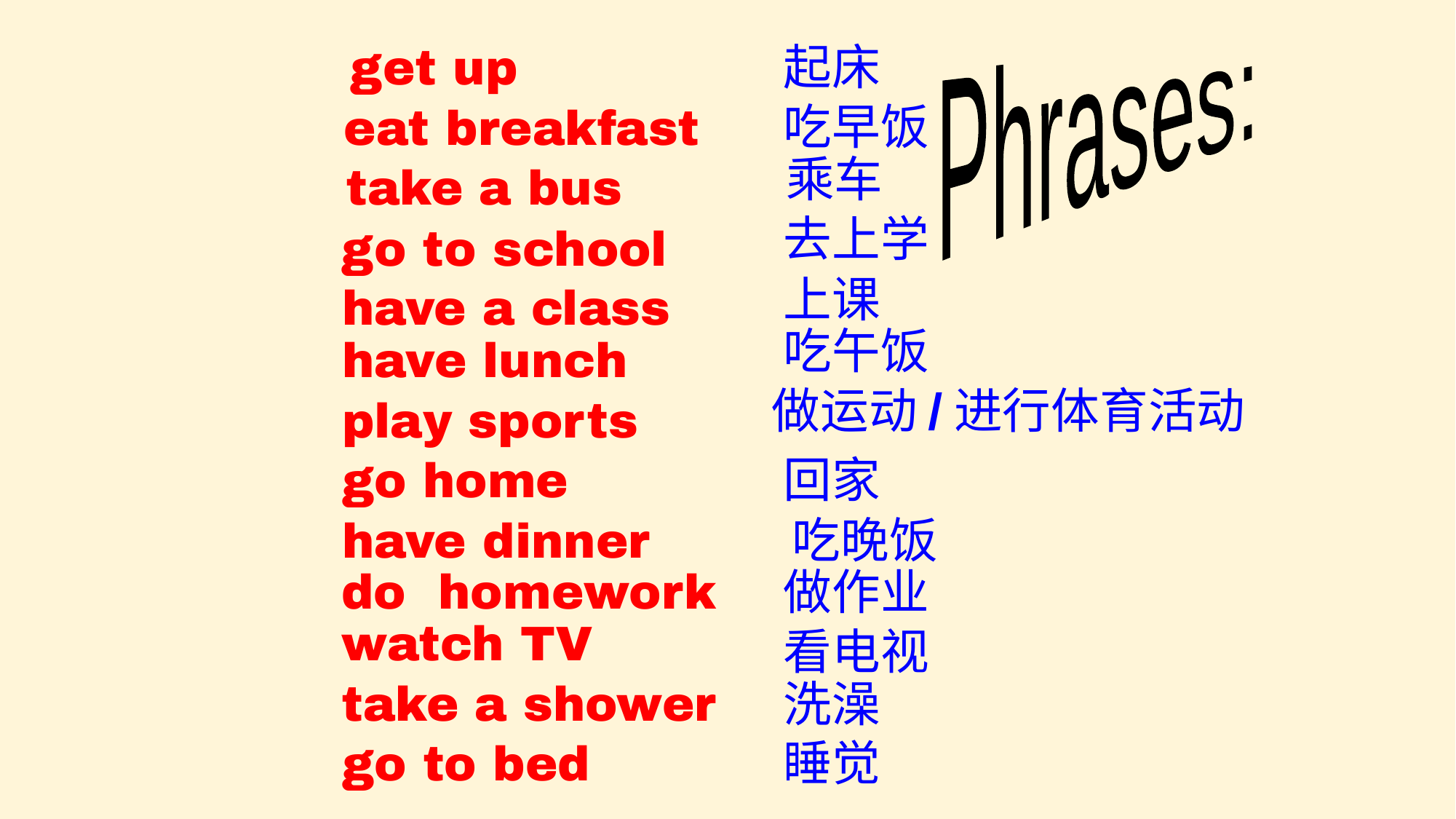

起床
 get up
Phrases:
 吃早饭
 eat breakfast
 乘车
 take a bus
 去上学
 go to school
 上课
 have a class
 吃午饭
 have lunch
 做运动/进行体育活动
 play sports
 回家
 go home
 have dinner
 吃晚饭
 do  homework
 做作业
 watch TV
 看电视
 take a shower
 洗澡
 go to bed
 睡觉